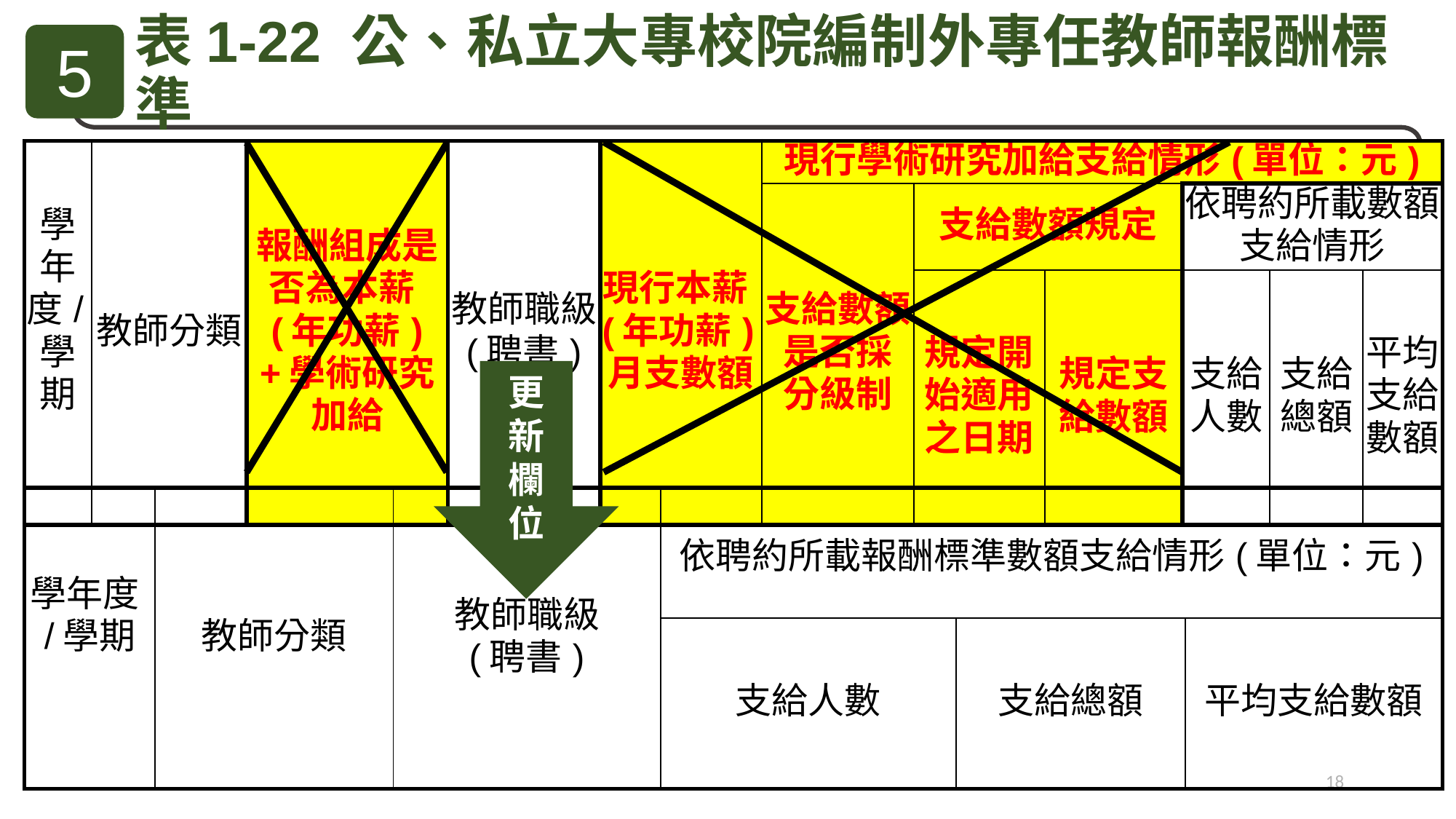

5

表1-22 公、私立大專校院編制外專任教師報酬標準

| 學年度/學期 | 教師分類 | 報酬組成是否為本薪(年功薪)+學術研究加給 | 教師職級 (聘書) | 現行本薪(年功薪)月支數額 | 現行學術研究加給支給情形(單位：元) |  |  |  |  |  |
| --- | --- | --- | --- | --- | --- | --- | --- | --- | --- | --- |
|  |  |  |  |  | 支給數額是否採 分級制 | 支給數額規定 |  | 依聘約所載數額支給情形 |  |  |
|  |  |  |  |  |  | 規定開始適用之日期 | 規定支給數額 | 支給人數 | 支給總額 | 平均支給數額 |
更新欄位
| 學年度/學期 | 教師分類 | 教師職級 (聘書) | 依聘約所載報酬標準數額支給情形(單位：元) |  |  |
| --- | --- | --- | --- | --- | --- |
|  |  |  | 支給人數 | 支給總額 | 平均支給數額 |
18